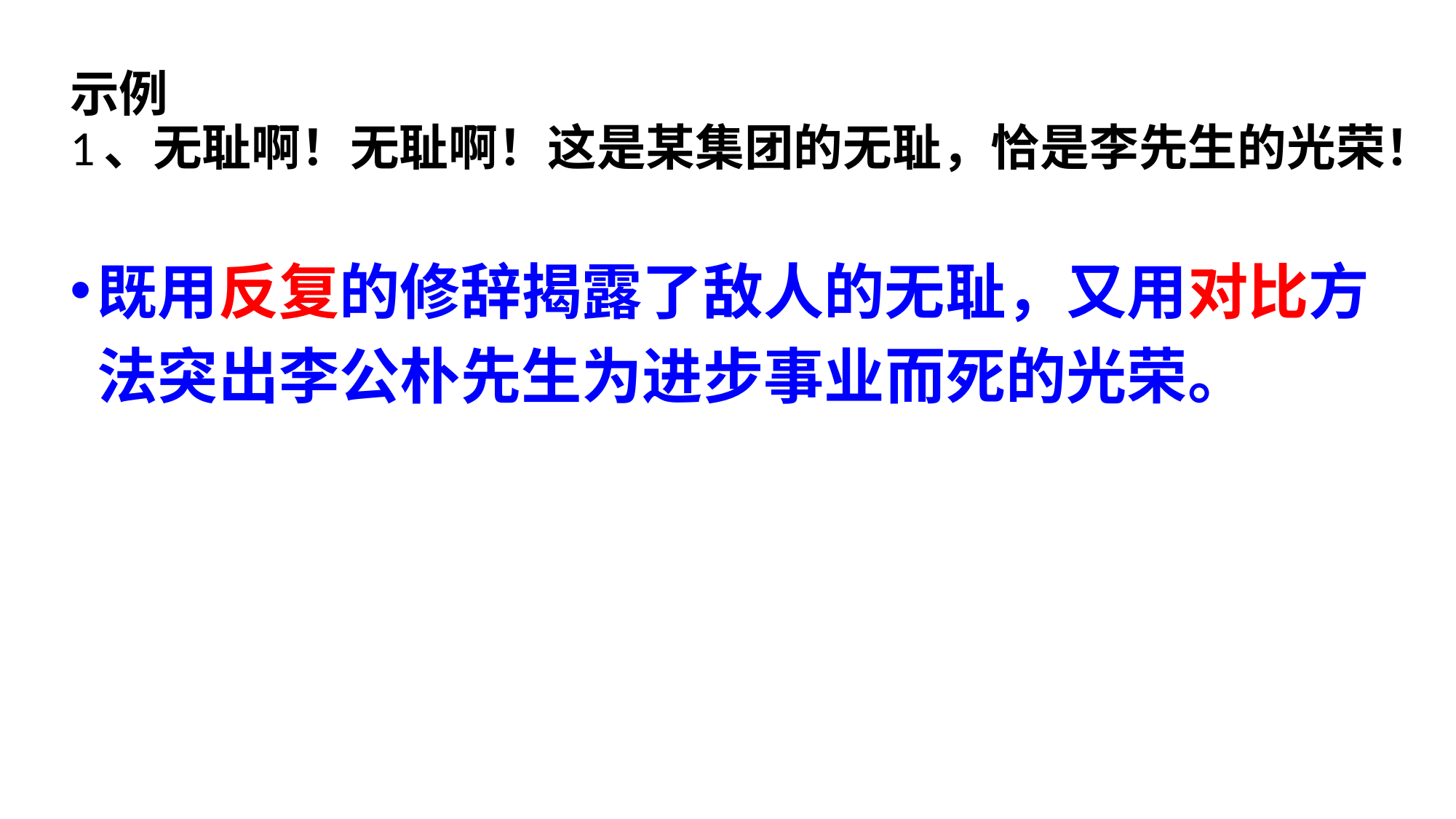

# 示例 1、无耻啊！无耻啊！这是某集团的无耻，恰是李先生的光荣！
既用反复的修辞揭露了敌人的无耻，又用对比方法突出李公朴先生为进步事业而死的光荣。